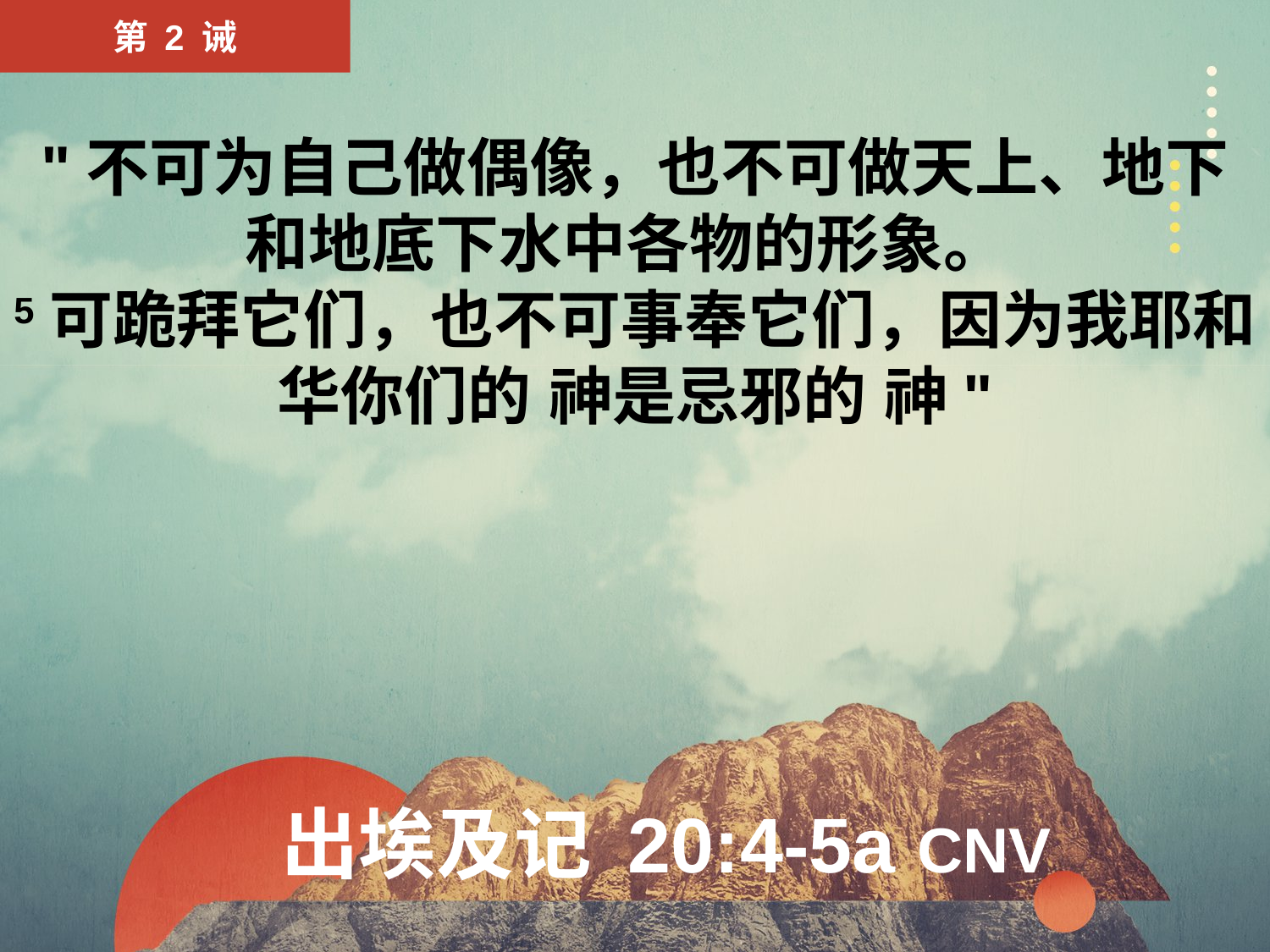

第 2 诫
"不可为自己做偶像，也不可做天上、地下和地底下水中各物的形象。
5可跪拜它们，也不可事奉它们，因为我耶和华你们的 神是忌邪的 神"
# 出埃及记 20:4-5a CNV